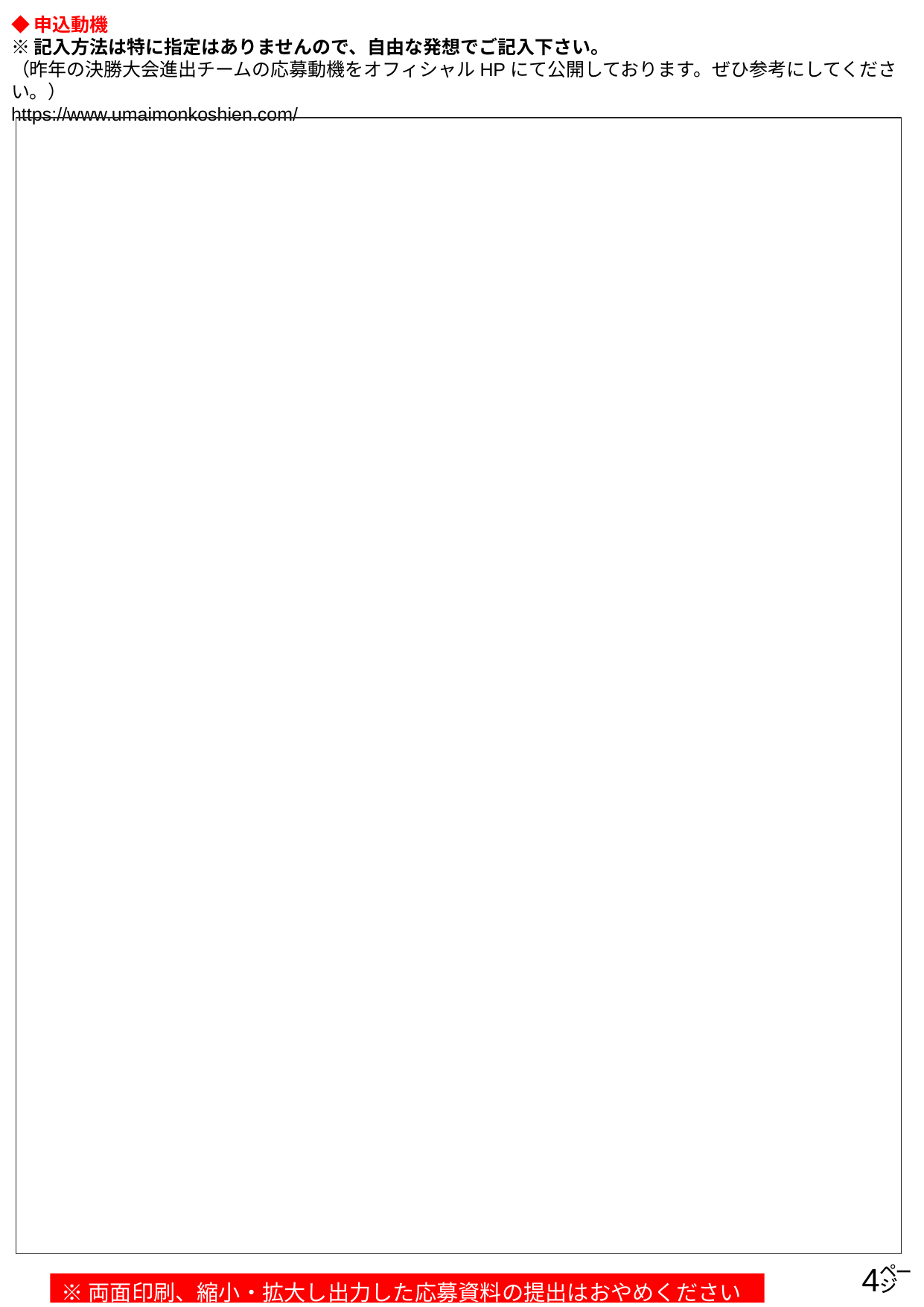

◆申込動機
※記入方法は特に指定はありませんので、自由な発想でご記入下さい。
（昨年の決勝大会進出チームの応募動機をオフィシャルHPにて公開しております。ぜひ参考にしてください。）
https://www.umaimonkoshien.com/

4㌻
※両面印刷、縮小・拡大し出力した応募資料の提出はおやめください